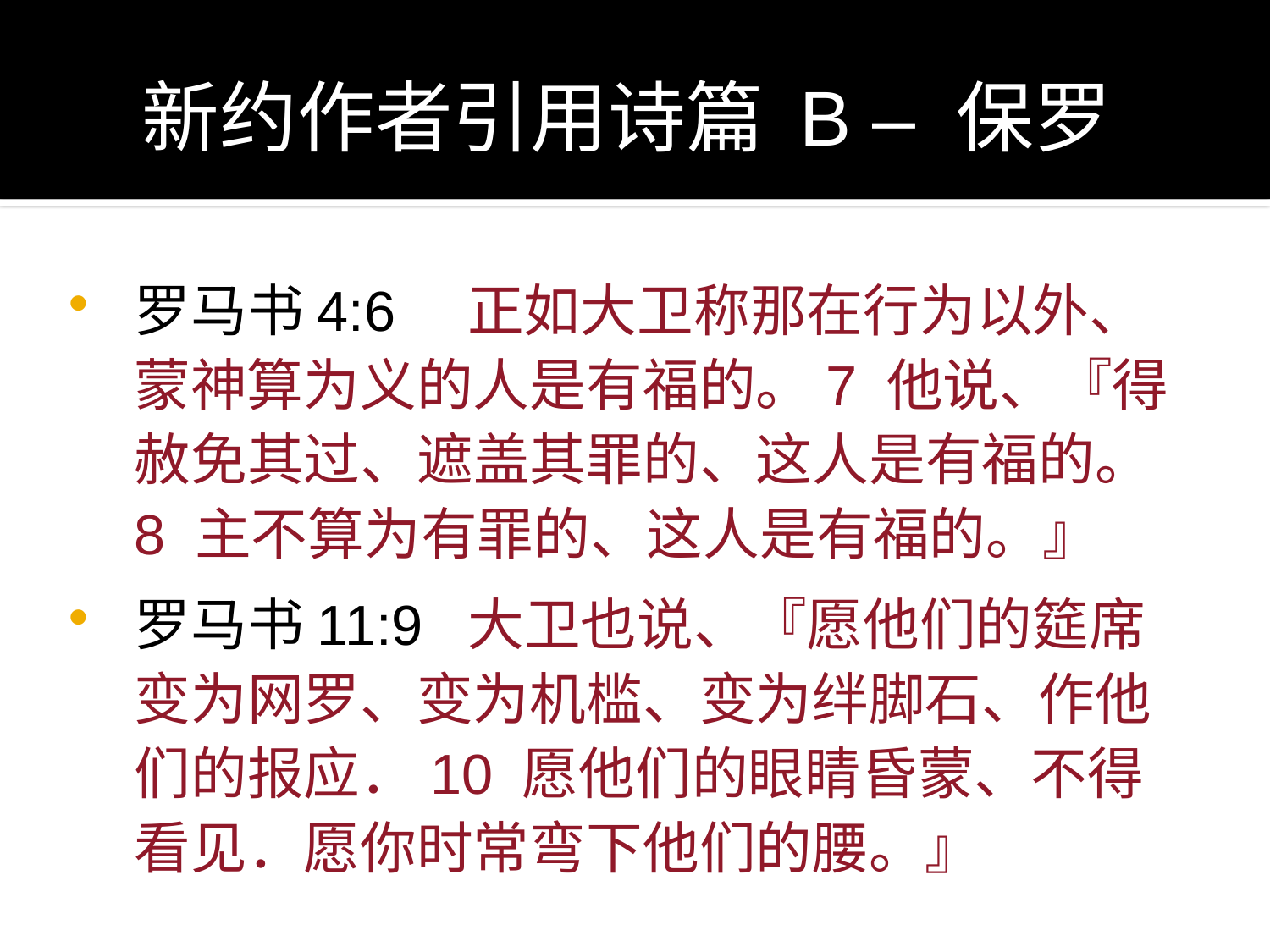

新约作者引用诗篇 B – 保罗
罗马书4:6 	正如大卫称那在行为以外、蒙神算为义的人是有福的。7 他说、『得赦免其过、遮盖其罪的、这人是有福的。8 主不算为有罪的、这人是有福的。』
罗马书11:9 	大卫也说、『愿他们的筵席变为网罗、变为机槛、变为绊脚石、作他们的报应．10 愿他们的眼睛昏蒙、不得看见．愿你时常弯下他们的腰。』